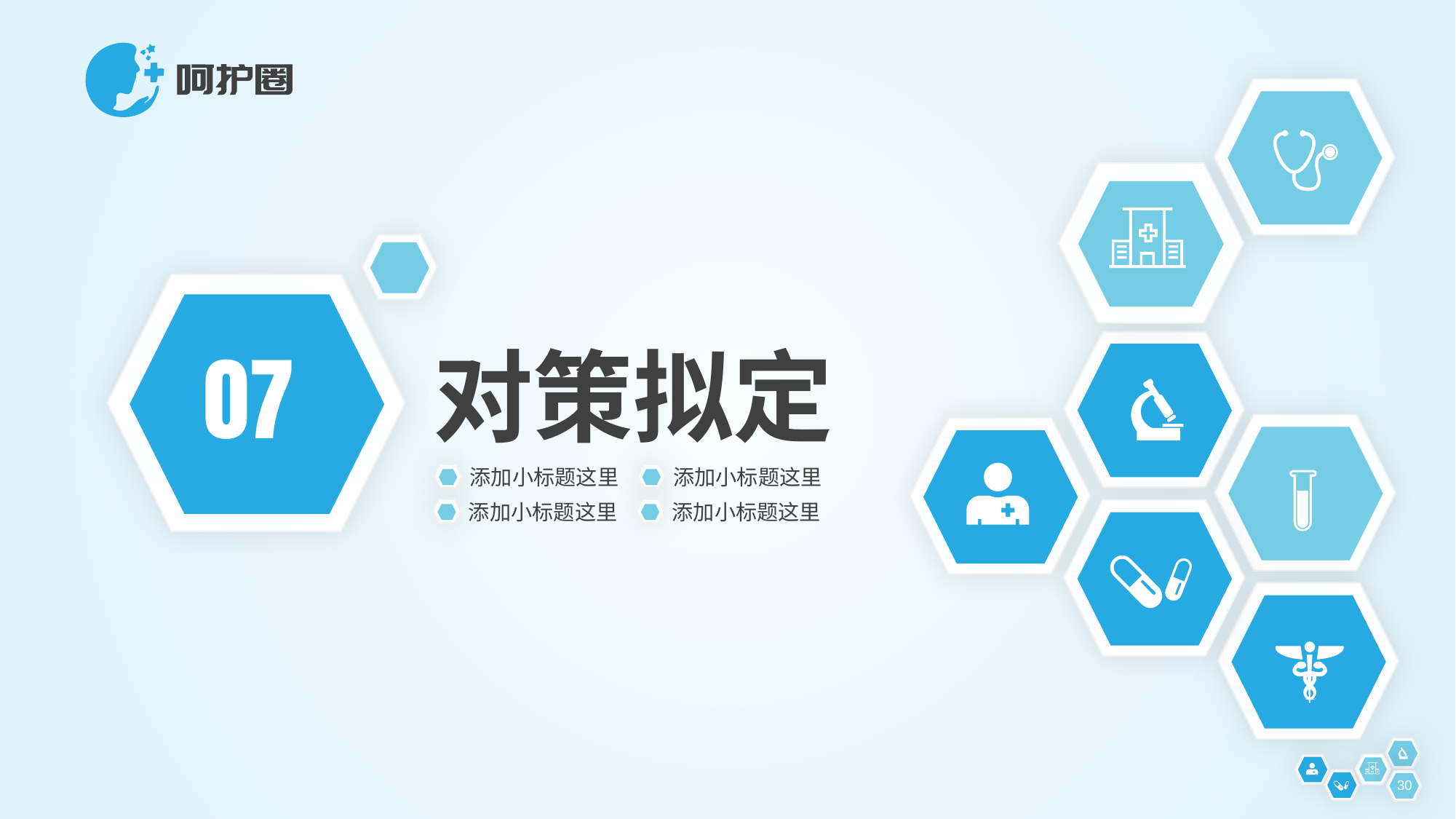

07
对策拟定

添加小标题这里

添加小标题这里

添加小标题这里

添加小标题这里